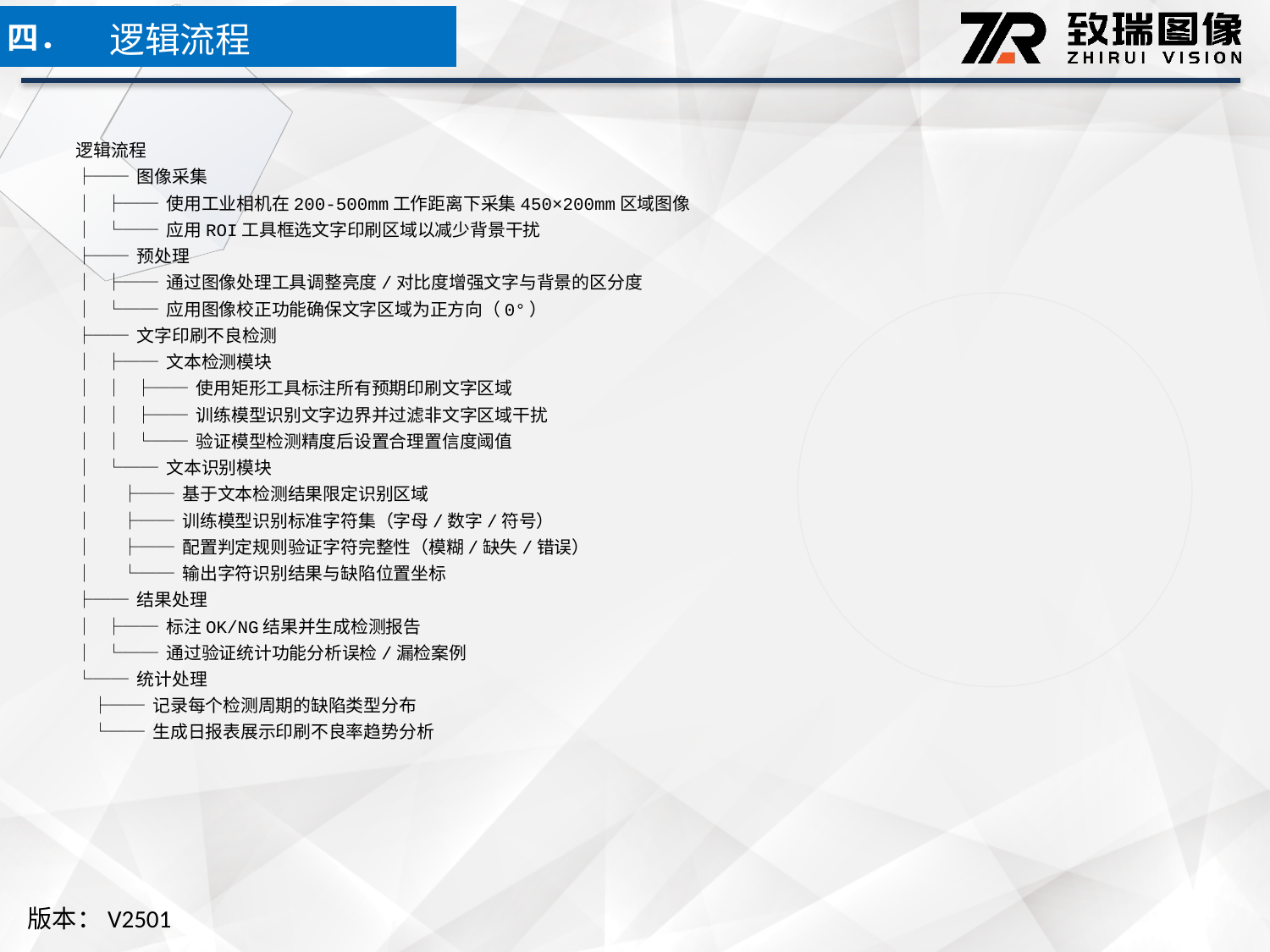

逻辑流程
四．

逻辑流程
├── 图像采集
│   ├── 使用工业相机在200-500mm工作距离下采集450×200mm区域图像
│   └── 应用ROI工具框选文字印刷区域以减少背景干扰
├── 预处理
│   ├── 通过图像处理工具调整亮度/对比度增强文字与背景的区分度
│   └── 应用图像校正功能确保文字区域为正方向（0°）
├── 文字印刷不良检测
│   ├── 文本检测模块
│   │   ├── 使用矩形工具标注所有预期印刷文字区域
│   │   ├── 训练模型识别文字边界并过滤非文字区域干扰
│   │   └── 验证模型检测精度后设置合理置信度阈值
│   └── 文本识别模块
│       ├── 基于文本检测结果限定识别区域
│       ├── 训练模型识别标准字符集（字母/数字/符号）
│       ├── 配置判定规则验证字符完整性（模糊/缺失/错误）
│       └── 输出字符识别结果与缺陷位置坐标
├── 结果处理
│   ├── 标注OK/NG结果并生成检测报告
│   └── 通过验证统计功能分析误检/漏检案例
└── 统计处理
    ├── 记录每个检测周期的缺陷类型分布
    └── 生成日报表展示印刷不良率趋势分析